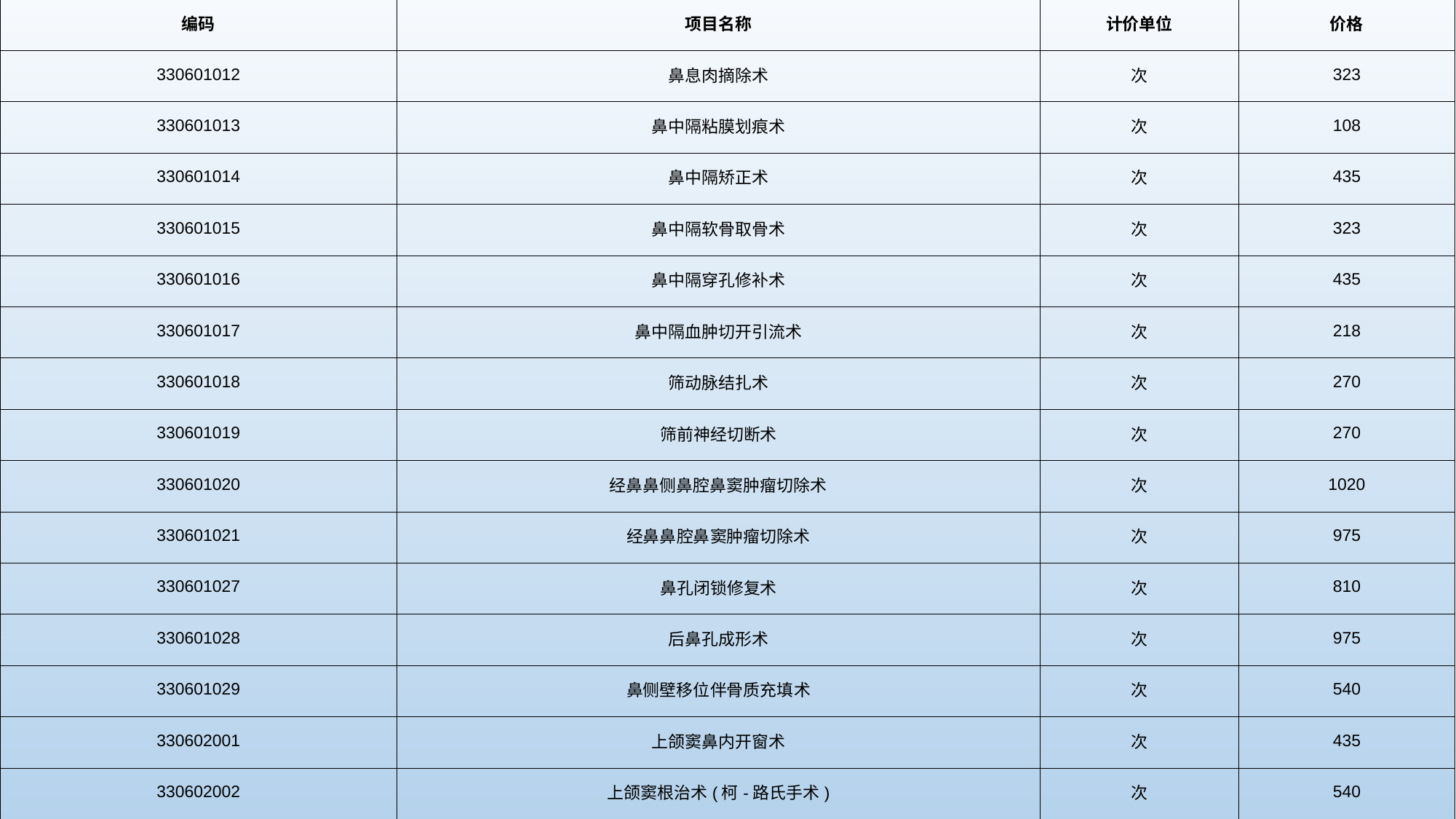

| 编码 | 项目名称 | 计价单位 | 价格 |
| --- | --- | --- | --- |
| 330601012 | 鼻息肉摘除术 | 次 | 323 |
| 330601013 | 鼻中隔粘膜划痕术 | 次 | 108 |
| 330601014 | 鼻中隔矫正术 | 次 | 435 |
| 330601015 | 鼻中隔软骨取骨术 | 次 | 323 |
| 330601016 | 鼻中隔穿孔修补术 | 次 | 435 |
| 330601017 | 鼻中隔血肿切开引流术 | 次 | 218 |
| 330601018 | 筛动脉结扎术 | 次 | 270 |
| 330601019 | 筛前神经切断术 | 次 | 270 |
| 330601020 | 经鼻鼻侧鼻腔鼻窦肿瘤切除术 | 次 | 1020 |
| 330601021 | 经鼻鼻腔鼻窦肿瘤切除术 | 次 | 975 |
| 330601027 | 鼻孔闭锁修复术 | 次 | 810 |
| 330601028 | 后鼻孔成形术 | 次 | 975 |
| 330601029 | 鼻侧壁移位伴骨质充填术 | 次 | 540 |
| 330602001 | 上颌窦鼻内开窗术 | 次 | 435 |
| 330602002 | 上颌窦根治术(柯-路氏手术) | 次 | 540 |